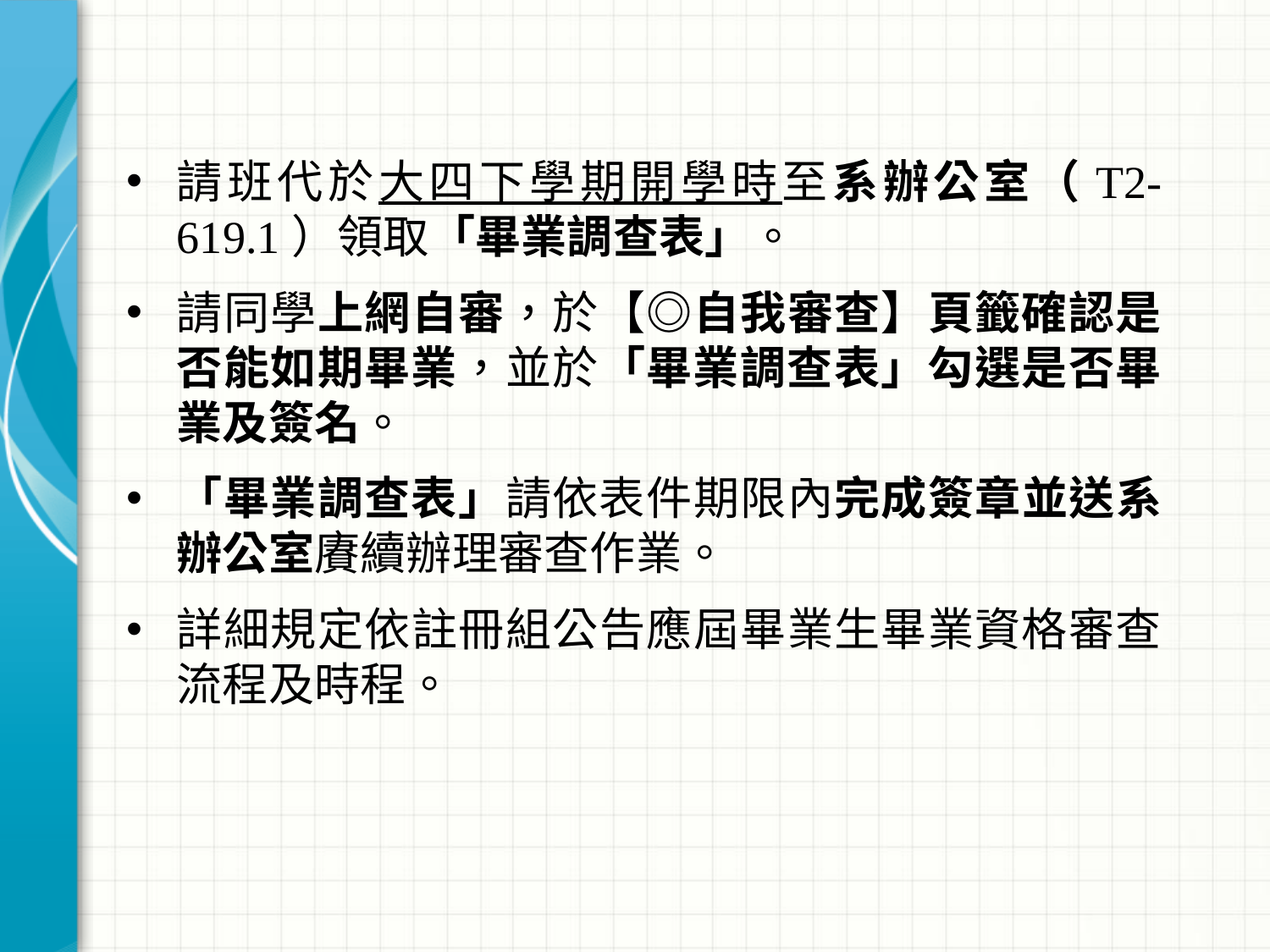

請班代於大四下學期開學時至系辦公室（T2-619.1）領取「畢業調查表」。
請同學上網自審，於【◎自我審查】頁籤確認是否能如期畢業，並於「畢業調查表」勾選是否畢業及簽名。
「畢業調查表」請依表件期限內完成簽章並送系辦公室賡續辦理審查作業。
詳細規定依註冊組公告應屆畢業生畢業資格審查流程及時程。